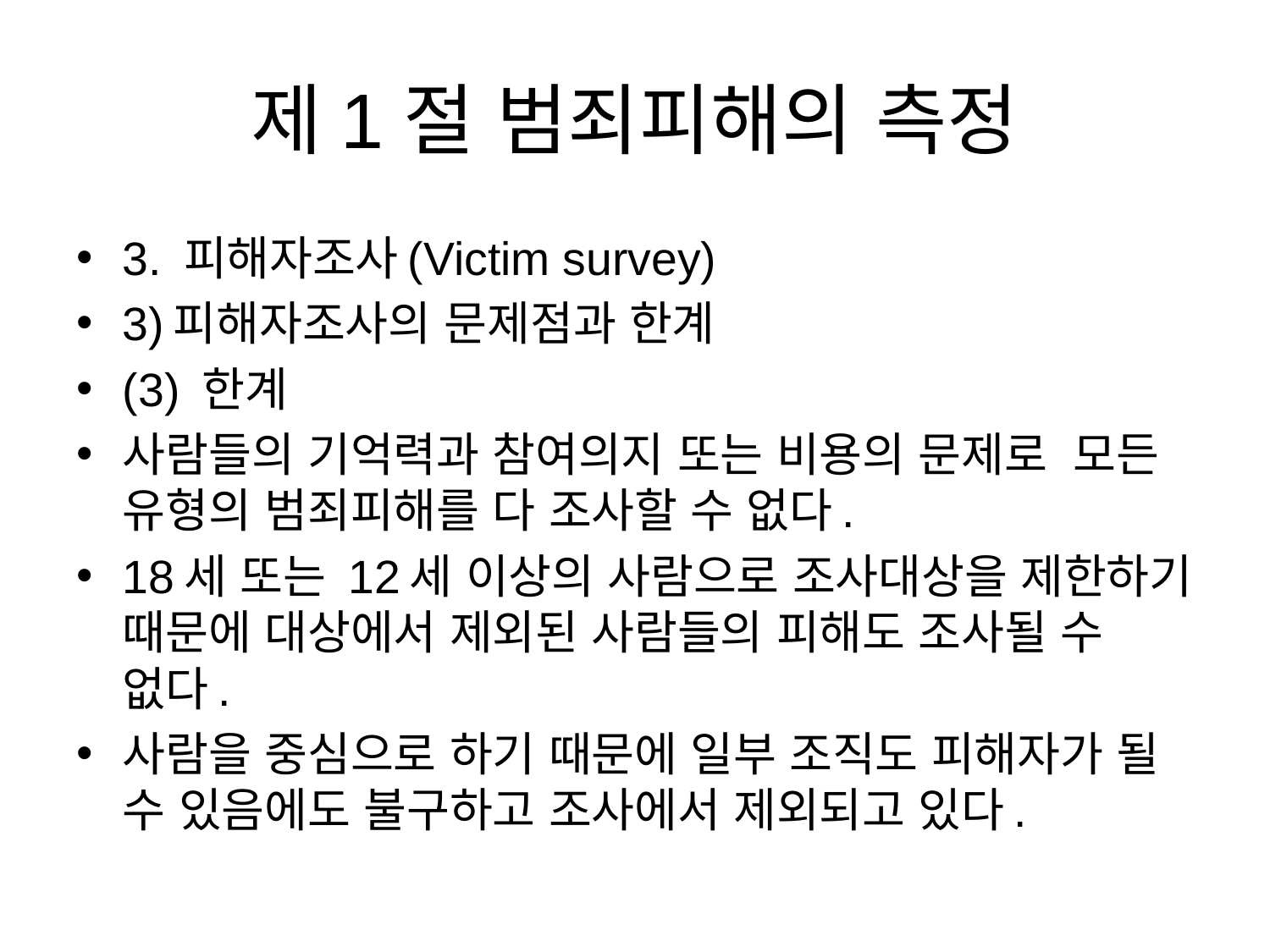

# 제1절 범죄피해의 측정
3. 피해자조사(Victim survey)
3)피해자조사의 문제점과 한계
(3) 한계
사람들의 기억력과 참여의지 또는 비용의 문제로  모든 유형의 범죄피해를 다 조사할 수 없다.
18세 또는 12세 이상의 사람으로 조사대상을 제한하기 때문에 대상에서 제외된 사람들의 피해도 조사될 수 없다.
사람을 중심으로 하기 때문에 일부 조직도 피해자가 될 수 있음에도 불구하고 조사에서 제외되고 있다.